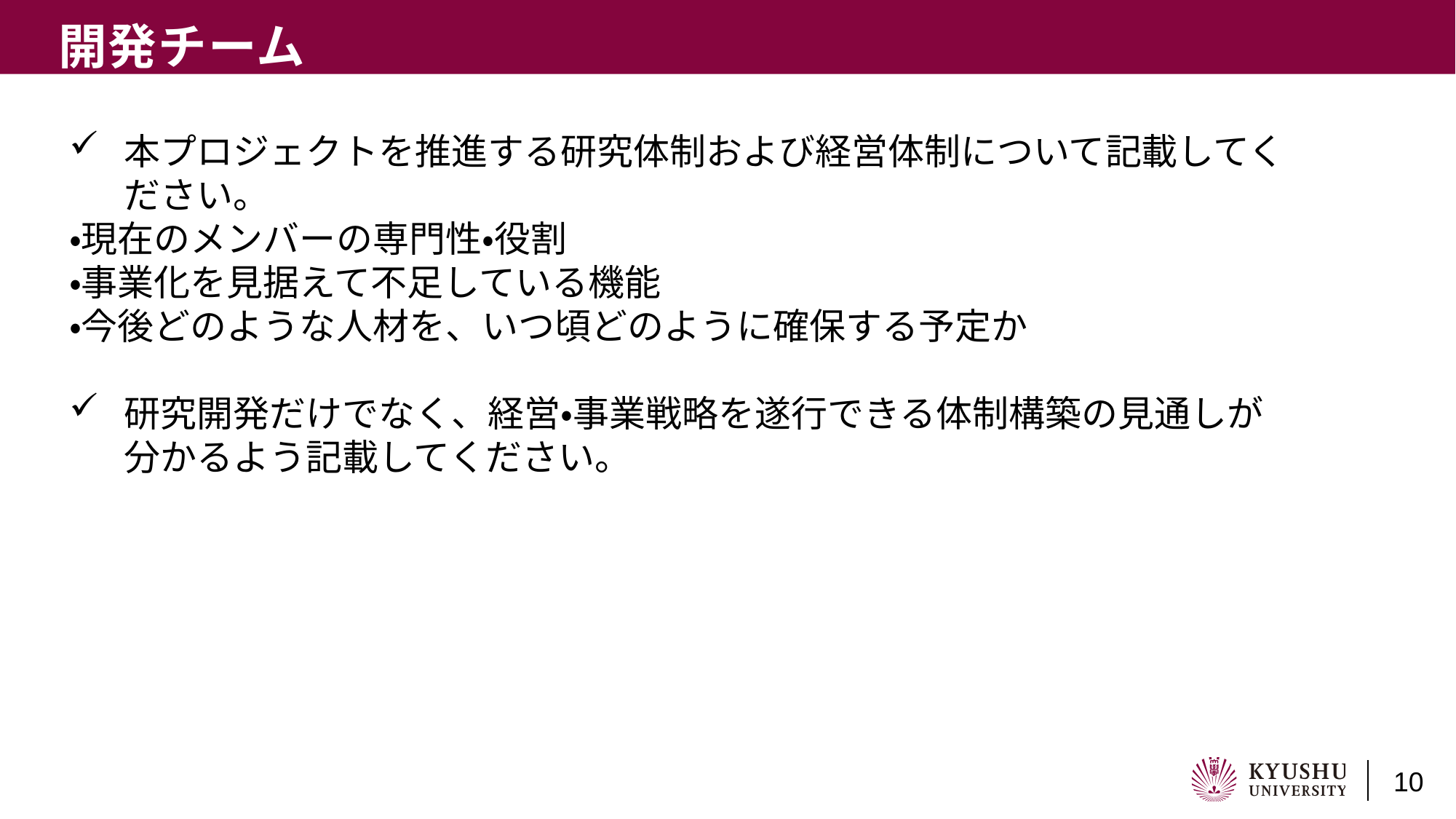

# 開発チーム
本プロジェクトを推進する研究体制および経営体制について記載してください。
・現在のメンバーの専門性・役割
・事業化を見据えて不足している機能
・今後どのような人材を、いつ頃どのように確保する予定か

研究開発だけでなく、経営・事業戦略を遂行できる体制構築の見通しが分かるよう記載してください。
10